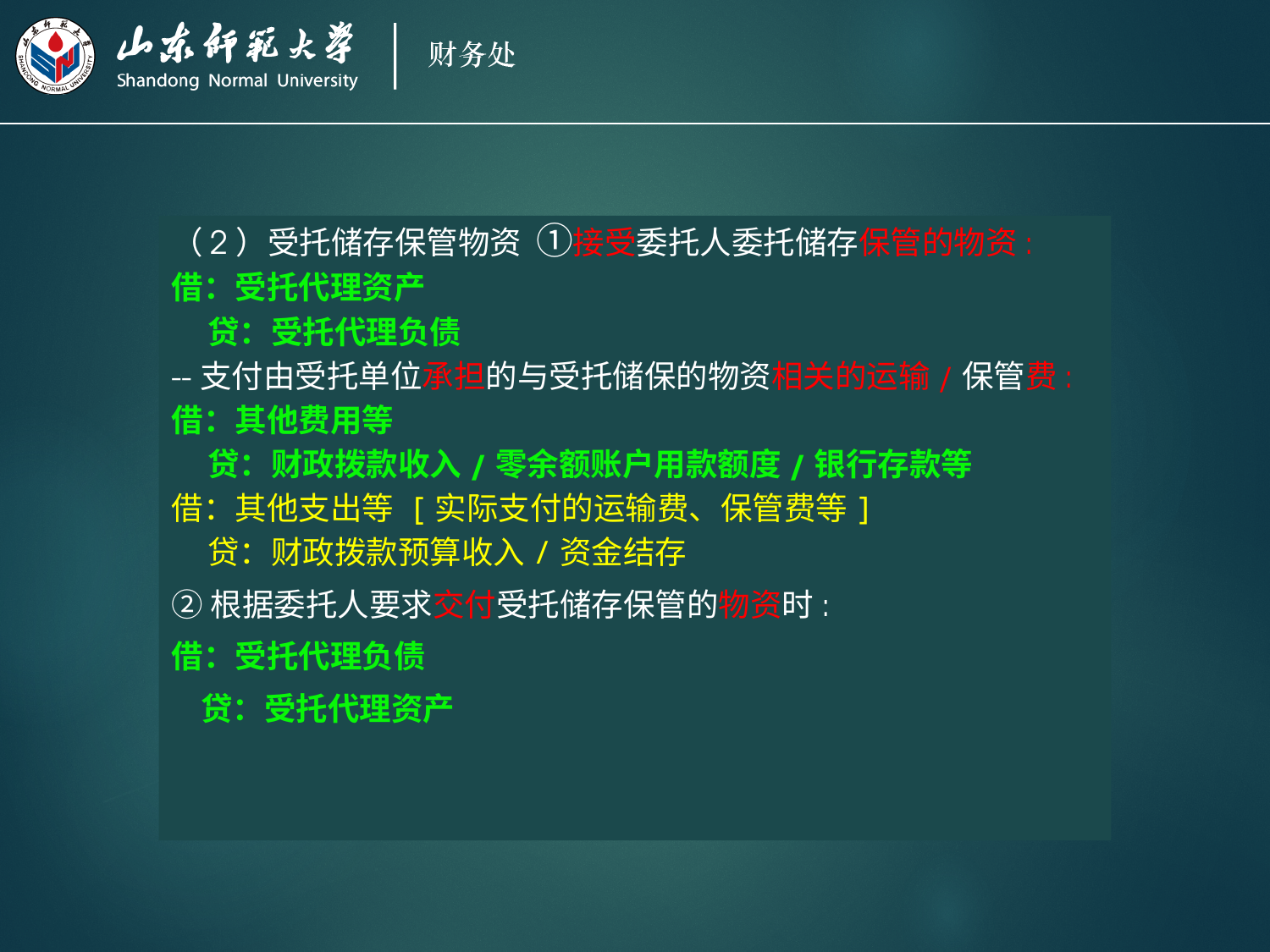

（2）受托储存保管物资  ①接受委托人委托储存保管的物资:
借：受托代理资产
    贷：受托代理负债
--支付由受托单位承担的与受托储保的物资相关的运输/保管费:
借：其他费用等
    贷：财政拨款收入/零余额账户用款额度/银行存款等
借：其他支出等 [实际支付的运输费、保管费等]
    贷：财政拨款预算收入/资金结存
②根据委托人要求交付受托储存保管的物资时:
借：受托代理负债
   贷：受托代理资产